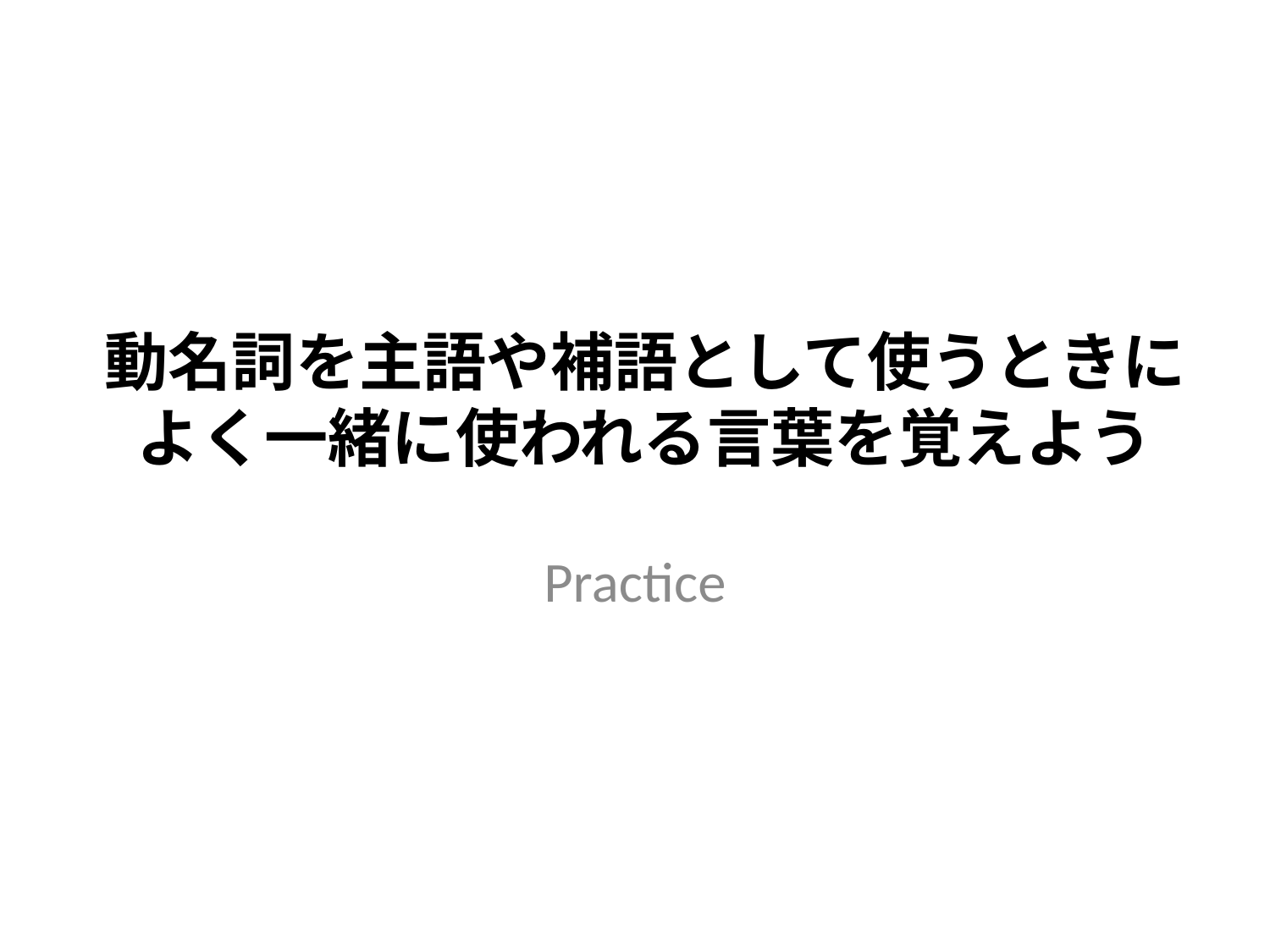

# 動名詞を主語や補語として使うときによく一緒に使われる言葉を覚えよう
Practice